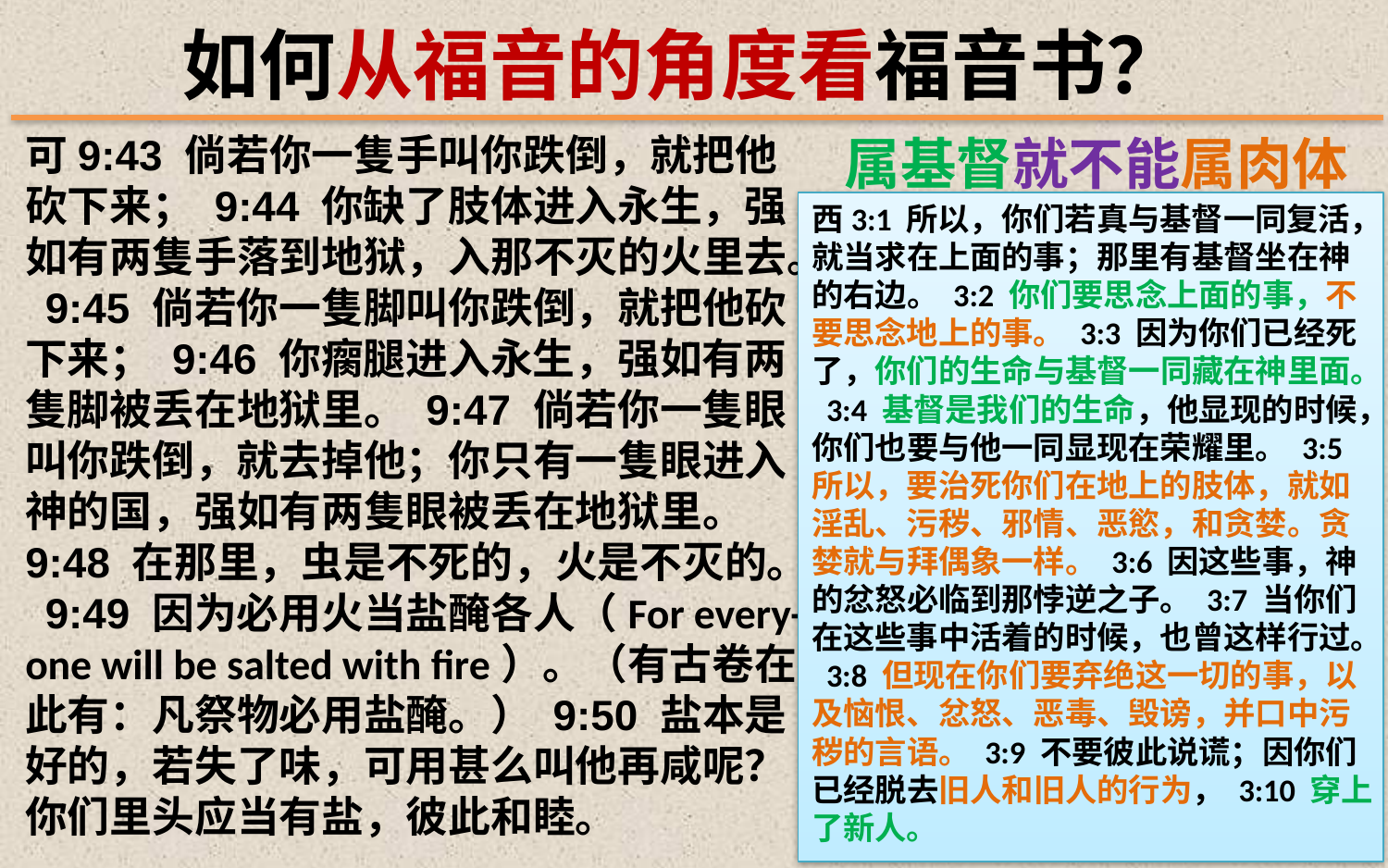

如何从福音的角度看福音书？
可9:43 倘若你一隻手叫你跌倒，就把他砍下来； 9:44 你缺了肢体进入永生，强如有两隻手落到地狱，入那不灭的火里去。 9:45 倘若你一隻脚叫你跌倒，就把他砍下来； 9:46 你瘸腿进入永生，强如有两隻脚被丢在地狱里。 9:47 倘若你一隻眼叫你跌倒，就去掉他；你只有一隻眼进入神的国，强如有两隻眼被丢在地狱里。 9:48 在那里，虫是不死的，火是不灭的。 9:49 因为必用火当盐醃各人（For every-one will be salted with fire）。（有古卷在此有：凡祭物必用盐醃。） 9:50 盐本是好的，若失了味，可用甚么叫他再咸呢？你们里头应当有盐，彼此和睦。
属基督就不能属肉体
西3:1 所以，你们若真与基督一同复活，就当求在上面的事；那里有基督坐在神的右边。 3:2 你们要思念上面的事，不要思念地上的事。 3:3 因为你们已经死了，你们的生命与基督一同藏在神里面。 3:4 基督是我们的生命，他显现的时候，你们也要与他一同显现在荣耀里。 3:5 所以，要治死你们在地上的肢体，就如淫乱、污秽、邪情、恶慾，和贪婪。贪婪就与拜偶象一样。 3:6 因这些事，神的忿怒必临到那悖逆之子。 3:7 当你们在这些事中活着的时候，也曾这样行过。 3:8 但现在你们要弃绝这一切的事，以及恼恨、忿怒、恶毒、毁谤，并口中污秽的言语。 3:9 不要彼此说谎；因你们已经脱去旧人和旧人的行为， 3:10 穿上了新人。